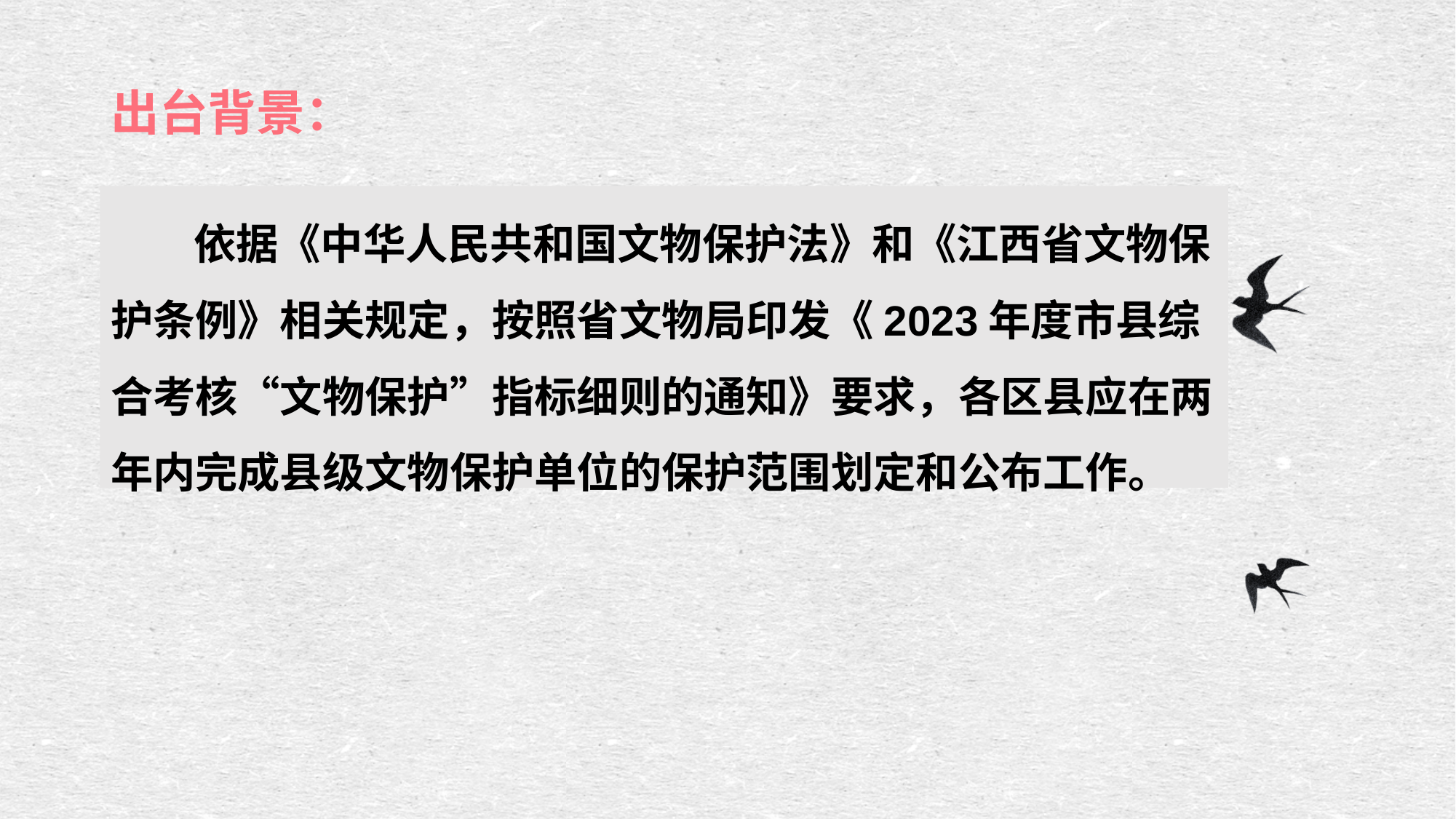

出台背景：
        依据《中华人民共和国文物保护法》和《江西省文物保护条例》相关规定，按照省文物局印发《2023年度市县综合考核“文物保护”指标细则的通知》要求，各区县应在两年内完成县级文物保护单位的保护范围划定和公布工作。